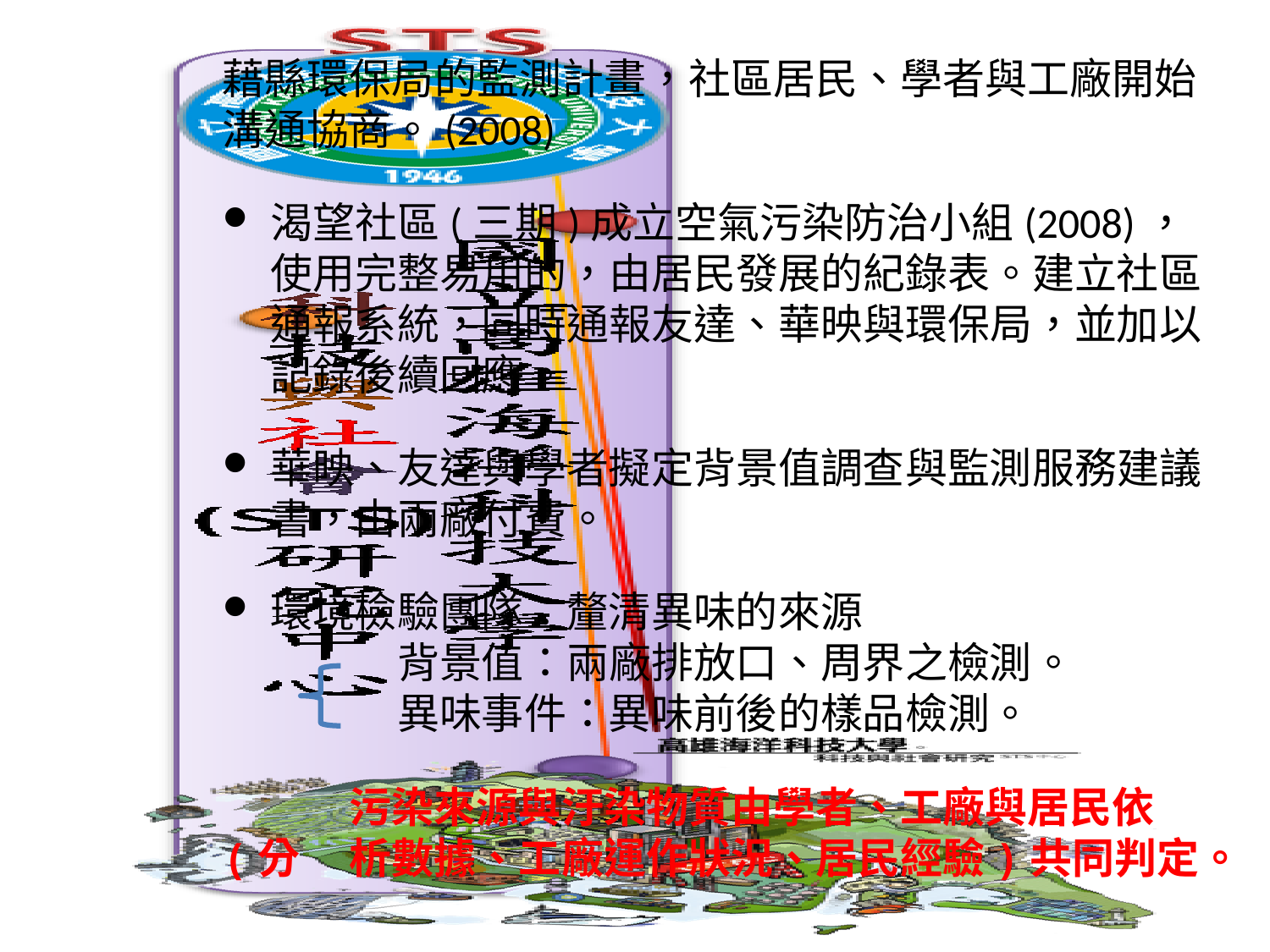

藉縣環保局的監測計畫，社區居民、學者與工廠開始溝通協商。(2008)
渴望社區(三期)成立空氣污染防治小組(2008)，使用完整易用的，由居民發展的紀錄表。建立社區通報系統，同時通報友達、華映與環保局，並加以記錄後續回應。
華映、友達與學者擬定背景值調查與監測服務建議書，由兩廠付費。
環境檢驗團隊：釐清異味的來源                                      	背景值：兩廠排放口、周界之檢測。          	異味事件：異味前後的樣品檢測。
	污染來源與汙染物質由學者、工廠與居民依(分	析數據、工廠運作狀況、居民經驗)共同判定。